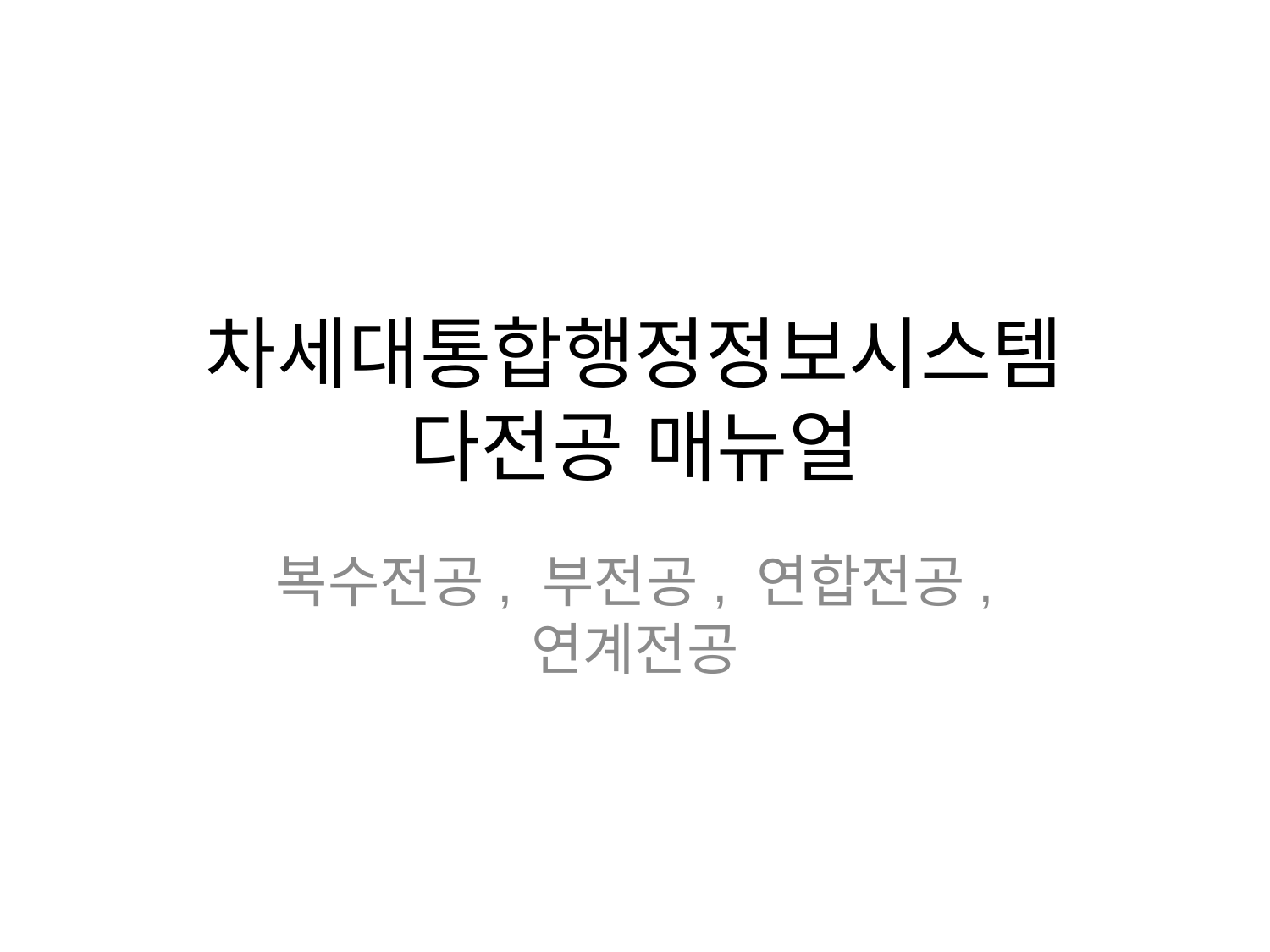

# 차세대통합행정정보시스템 다전공 매뉴얼
복수전공, 부전공, 연합전공, 연계전공